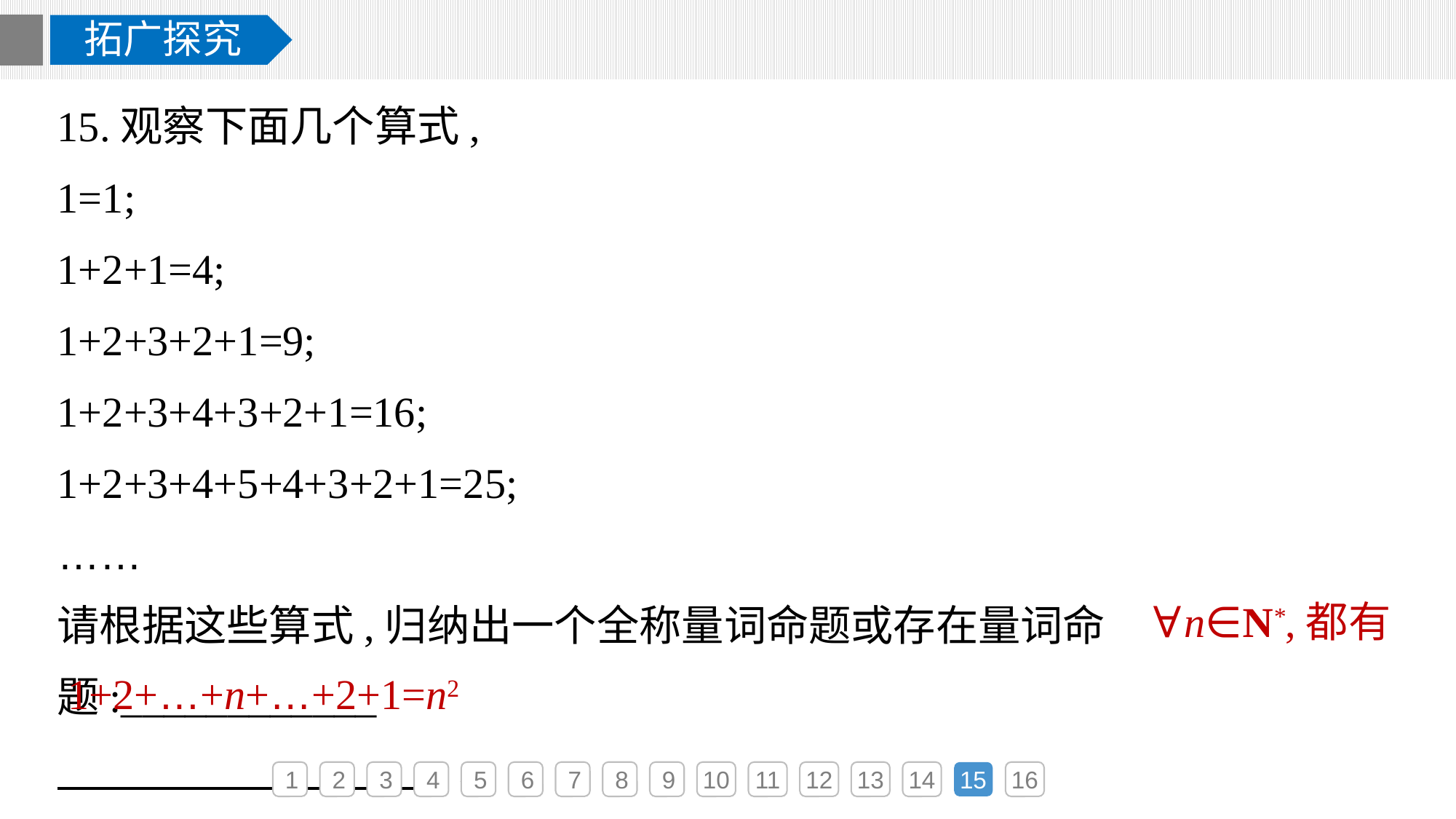

拓广探究

15.观察下面几个算式,
1=1;
1+2+1=4;
1+2+3+2+1=9;
1+2+3+4+3+2+1=16;
1+2+3+4+5+4+3+2+1=25;
……
请根据这些算式,归纳出一个全称量词命题或存在量词命题:____________
　　　　　　　　 　.
∀n∈N*,都有
1+2+…+n+…+2+1=n2
1
2
3
4
5
6
7
8
9
10
11
12
13
14
15
16